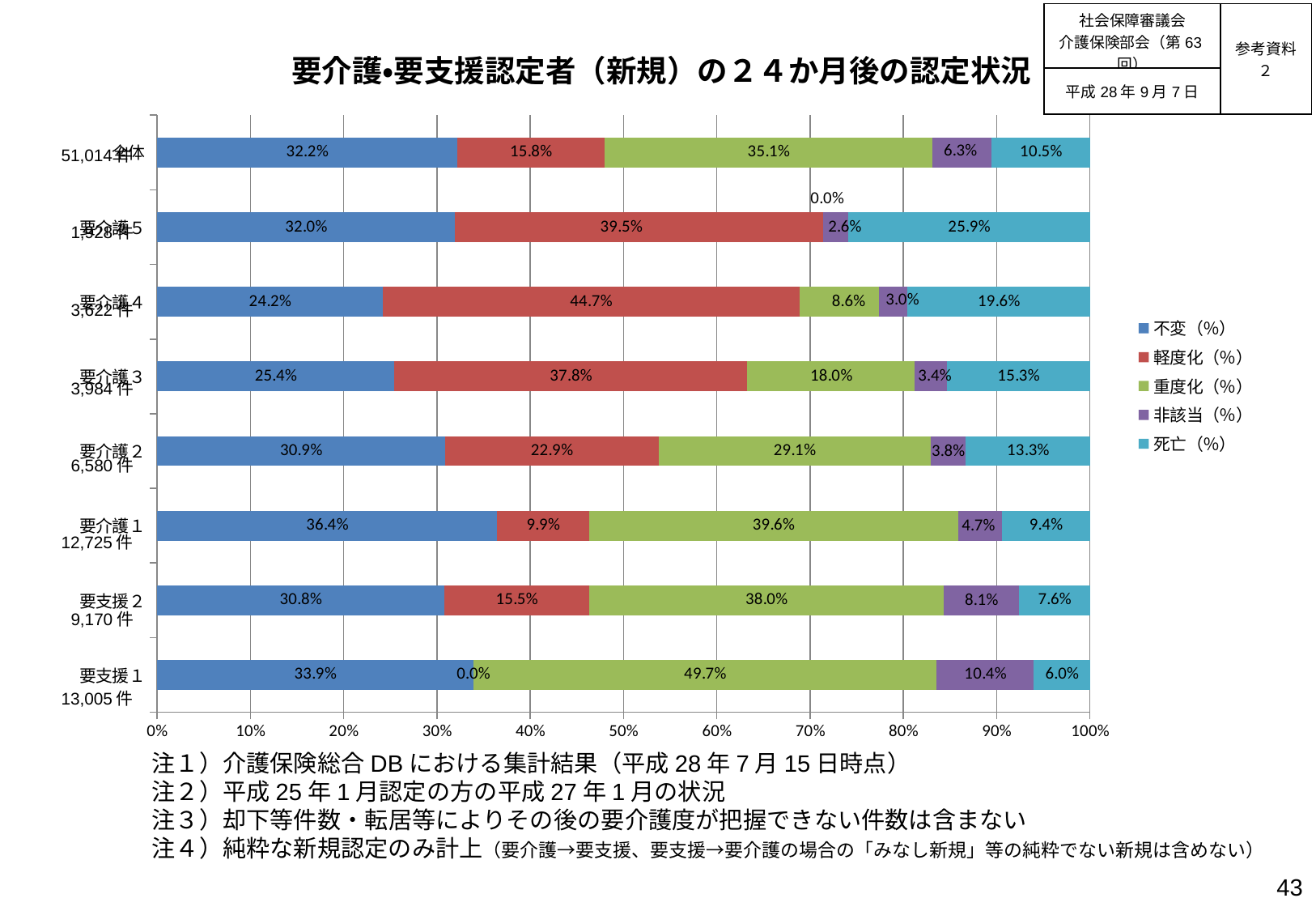

| 社会保障審議会 介護保険部会（第63回） | 参考資料２ |
| --- | --- |
| 平成28年9月7日 |  |

### Chart: 要介護・要支援認定者（新規）の２４か月後の認定状況

| Category | 不変（％） | 軽度化（％） | 重度化（％） | 非該当（％） | 死亡（％） |
|---|---|---|---|---|---|
| 要支援１ | 0.33894655901576315 | 0.0 | 0.4966551326412918 | 0.10419069588619762 | 0.060207612456747404 |
| 要支援２ | 0.3078516902944384 | 0.15528898582333697 | 0.37993456924754637 | 0.08091603053435115 | 0.07600872410032715 |
| 要介護１ | 0.3644007858546169 | 0.09854616895874263 | 0.39575638506876226 | 0.04691552062868369 | 0.0943811394891945 |
| 要介護２ | 0.30851063829787234 | 0.2291793313069909 | 0.29133738601823705 | 0.0378419452887538 | 0.1331306990881459 |
| 要介護３ | 0.25426706827309237 | 0.3782630522088353 | 0.17996987951807228 | 0.03413654618473896 | 0.15336345381526104 |
| 要介護４ | 0.24185532854776368 | 0.4467145223633352 | 0.08558807288790723 | 0.030093870789618993 | 0.19574820541137494 |
| 要介護５ | 0.31950207468879666 | 0.3947095435684647 | 0.0 | 0.026452282157676348 | 0.25933609958506226 |
| 全体 | 0.3215391853216764 | 0.15823107382287216 | 0.351334927666915 | 0.06349237464225507 | 0.10540243854628141 |
51,014件
1,928件
3,622件
3,984件
6,580件
12,725件
9,170件
13,005件
注１）介護保険総合DBにおける集計結果（平成28年7月15日時点）
注２）平成25年1月認定の方の平成27年1月の状況
注３）却下等件数・転居等によりその後の要介護度が把握できない件数は含まない
注４）純粋な新規認定のみ計上（要介護→要支援、要支援→要介護の場合の「みなし新規」等の純粋でない新規は含めない）
43